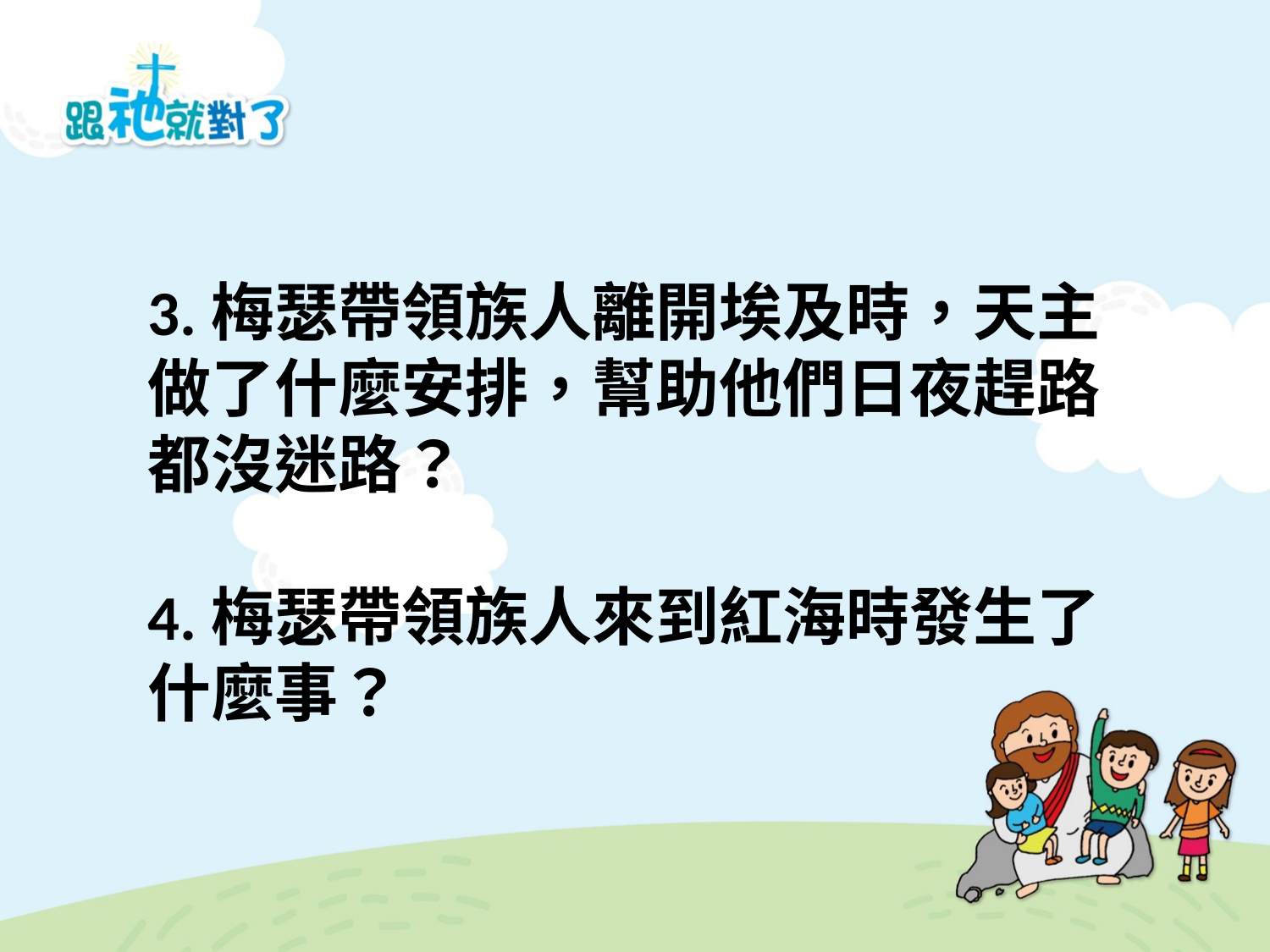

3.梅瑟帶領族人離開埃及時，天主做了什麼安排，幫助他們日夜趕路都沒迷路？

4.梅瑟帶領族人來到紅海時發生了什麼事？